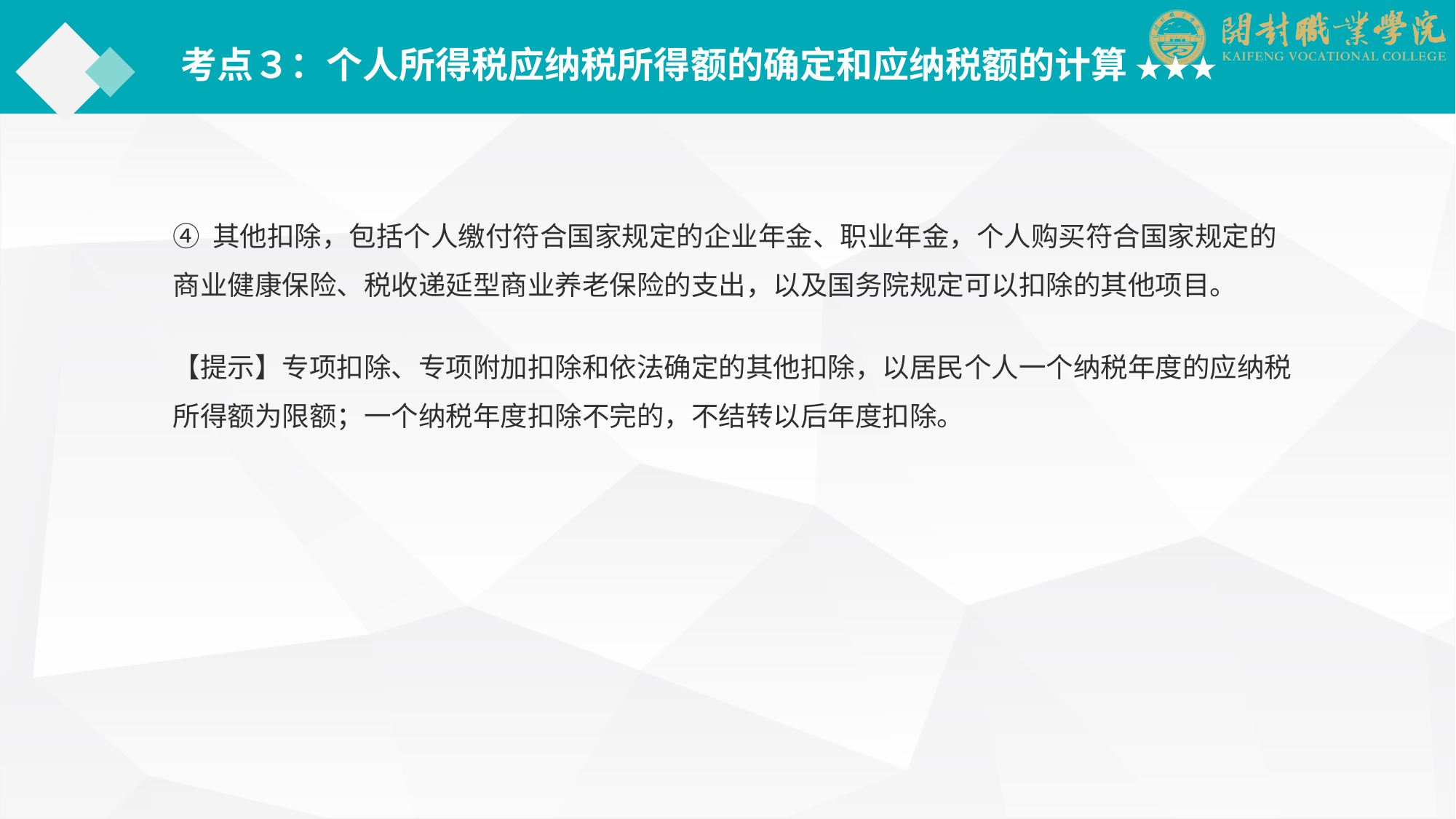

考点３：个人所得税应纳税所得额的确定和应纳税额的计算 ★★★
④ 其他扣除，包括个人缴付符合国家规定的企业年金、职业年金，个人购买符合国家规定的商业健康保险、税收递延型商业养老保险的支出，以及国务院规定可以扣除的其他项目。
【提示】专项扣除、专项附加扣除和依法确定的其他扣除，以居民个人一个纳税年度的应纳税所得额为限额；一个纳税年度扣除不完的，不结转以后年度扣除。